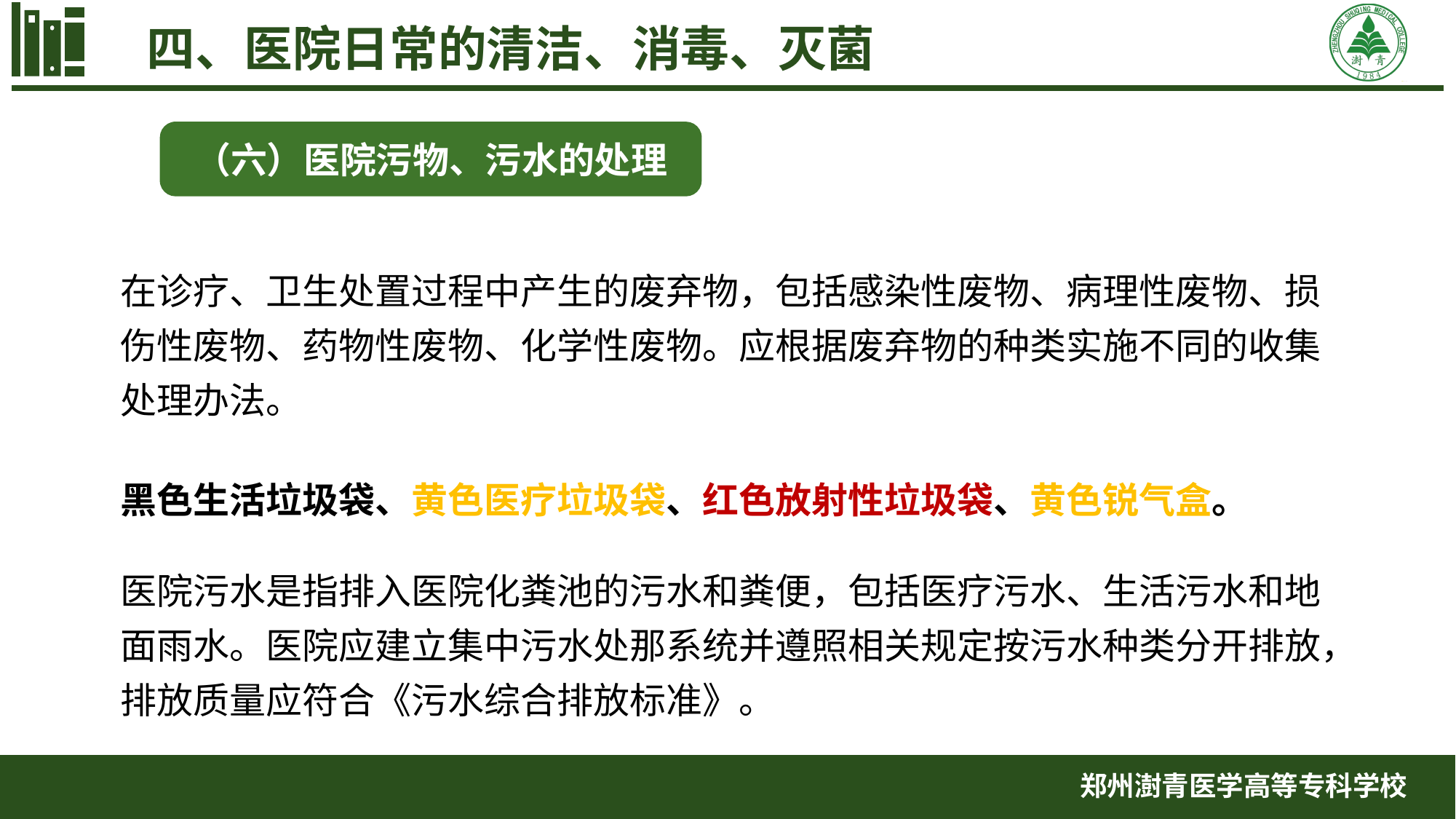

四、医院日常的清洁、消毒、灭菌

（六）医院污物、污水的处理
在诊疗、卫生处置过程中产生的废弃物，包括感染性废物、病理性废物、损伤性废物、药物性废物、化学性废物。应根据废弃物的种类实施不同的收集处理办法。

黑色生活垃圾袋、黄色医疗垃圾袋、红色放射性垃圾袋、黄色锐气盒。

医院污水是指排入医院化粪池的污水和粪便，包括医疗污水、生活污水和地面雨水。医院应建立集中污水处那系统并遵照相关规定按污水种类分开排放，排放质量应符合《污水综合排放标准》。
郑州澍青医学高等专科学校